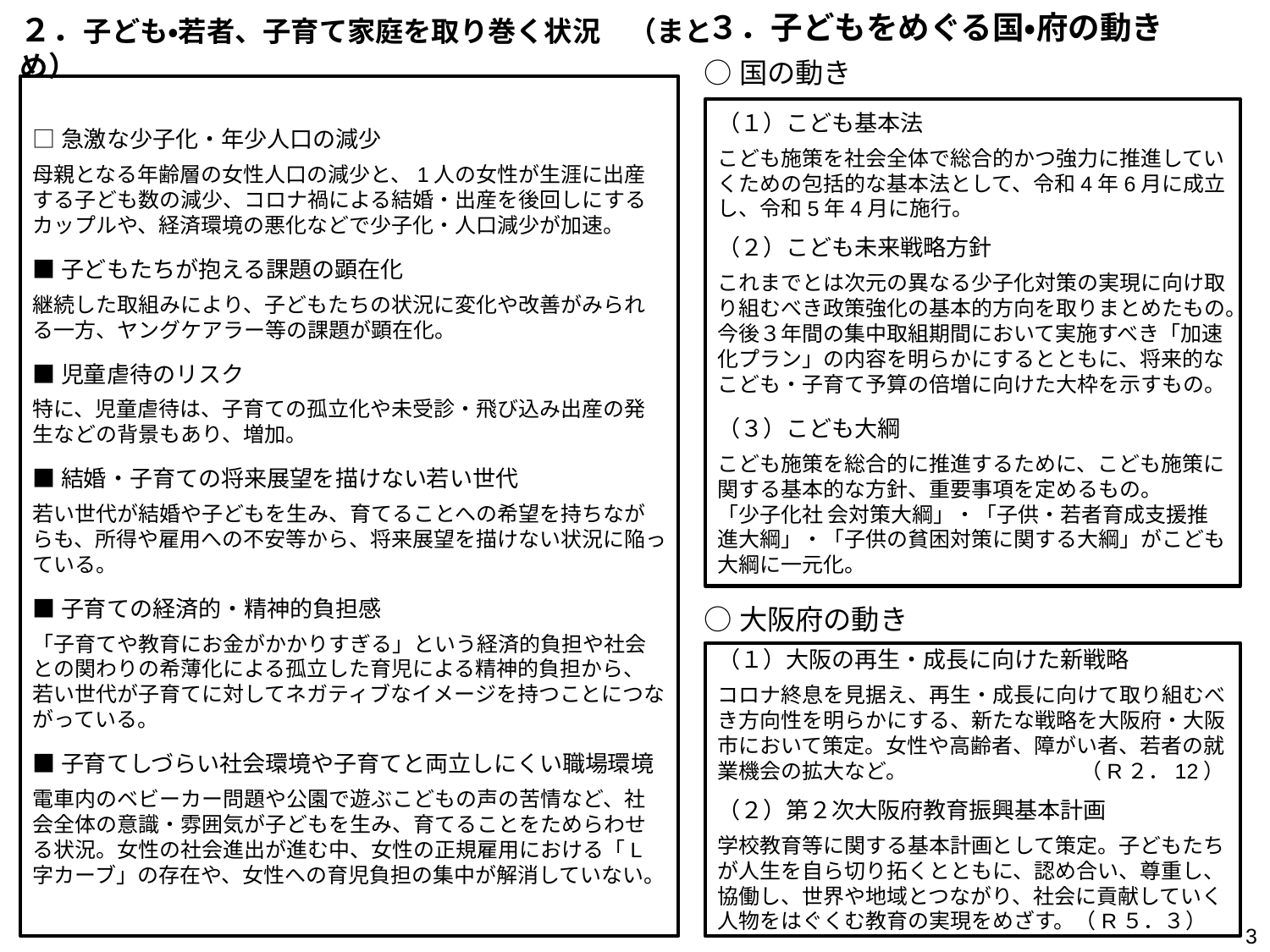

３．子どもをめぐる国・府の動き
２．子ども・若者、子育て家庭を取り巻く状況　（まとめ）
○国の動き
□急激な少子化・年少人口の減少

母親となる年齢層の女性人口の減少と、1人の女性が生涯に出産する子ども数の減少、コロナ禍による結婚・出産を後回しにするカップルや、経済環境の悪化などで少子化・人口減少が加速。

■子どもたちが抱える課題の顕在化

継続した取組みにより、子どもたちの状況に変化や改善がみられる一方、ヤングケアラー等の課題が顕在化。

■児童虐待のリスク

特に、児童虐待は、子育ての孤立化や未受診・飛び込み出産の発生などの背景もあり、増加。

■結婚・子育ての将来展望を描けない若い世代

若い世代が結婚や子どもを生み、育てることへの希望を持ちながらも、所得や雇用への不安等から、将来展望を描けない状況に陥っている。

■子育ての経済的・精神的負担感

「子育てや教育にお金がかかりすぎる」という経済的負担や社会との関わりの希薄化による孤立した育児による精神的負担から、若い世代が子育てに対してネガティブなイメージを持つことにつながっている。

■子育てしづらい社会環境や子育てと両立しにくい職場環境

電車内のベビーカー問題や公園で遊ぶこどもの声の苦情など、社会全体の意識・雰囲気が子どもを生み、育てることをためらわせる状況。女性の社会進出が進む中、女性の正規雇用における「L字カーブ」の存在や、女性への育児負担の集中が解消していない。
（１）こども基本法

こども施策を社会全体で総合的かつ強力に推進していくための包括的な基本法として、令和4年6月に成立し、令和5年4月に施行。

（２）こども未来戦略方針

これまでとは次元の異なる少子化対策の実現に向け取り組むべき政策強化の基本的方向を取りまとめたもの。今後３年間の集中取組期間において実施すべき「加速化プラン」の内容を明らかにするとともに、将来的なこども・子育て予算の倍増に向けた大枠を示すもの。

（３）こども大綱

こども施策を総合的に推進するために、こども施策に関する基本的な方針、重要事項を定めるもの。
「少子化社 会対策大綱」・「子供・若者育成支援推進大綱」・「子供の貧困対策に関する大綱」がこども大綱に一元化。
○大阪府の動き
（１）大阪の再⽣・成⻑に向けた新戦略

コロナ終息を見据え、再生・成長に向けて取り組むべき方向性を明らかにする、新たな戦略を大阪府・大阪市において策定。女性や高齢者、障がい者、若者の就業機会の拡大など。　　　　　　　 　（R２．12）

（２）第２次大阪府教育振興基本計画

学校教育等に関する基本計画として策定。子どもたちが人生を自ら切り拓くとともに、認め合い、尊重し、協働し、世界や地域とつながり、社会に貢献していく人物をはぐくむ教育の実現をめざす。（R５．３）
3